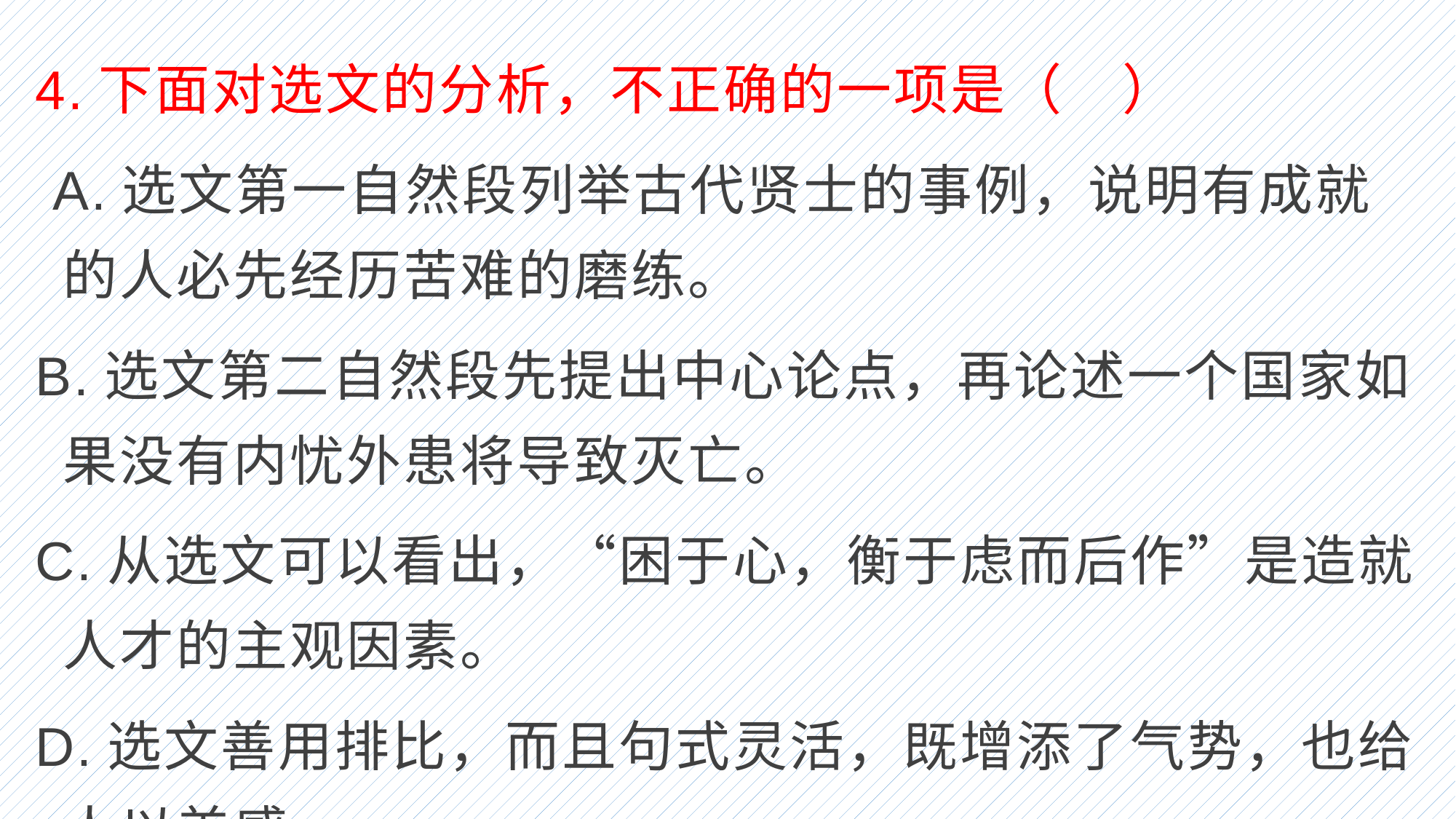

4.下面对选文的分析，不正确的一项是（    ）
 A.选文第一自然段列举古代贤士的事例，说明有成就的人必先经历苦难的磨练。 B.选文第二自然段先提出中心论点，再论述一个国家如果没有内忧外患将导致灭亡。C.从选文可以看出，“困于心，衡于虑而后作”是造就人才的主观因素。D.选文善用排比，而且句式灵活，既增添了气势，也给人以美感。